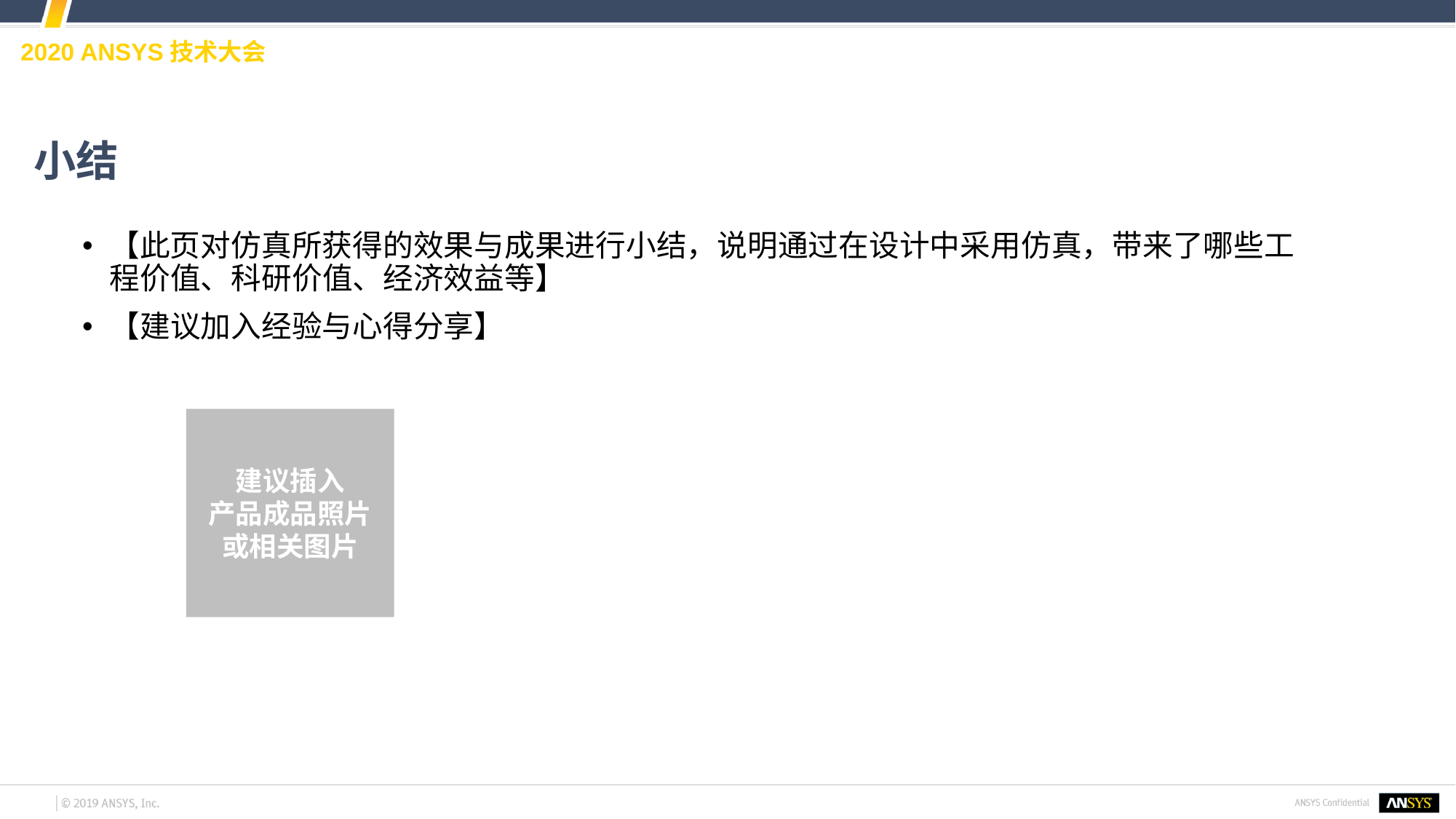

# 小结
【此页对仿真所获得的效果与成果进行小结，说明通过在设计中采用仿真，带来了哪些工程价值、科研价值、经济效益等】
【建议加入经验与心得分享】
建议插入
产品成品照片
或相关图片